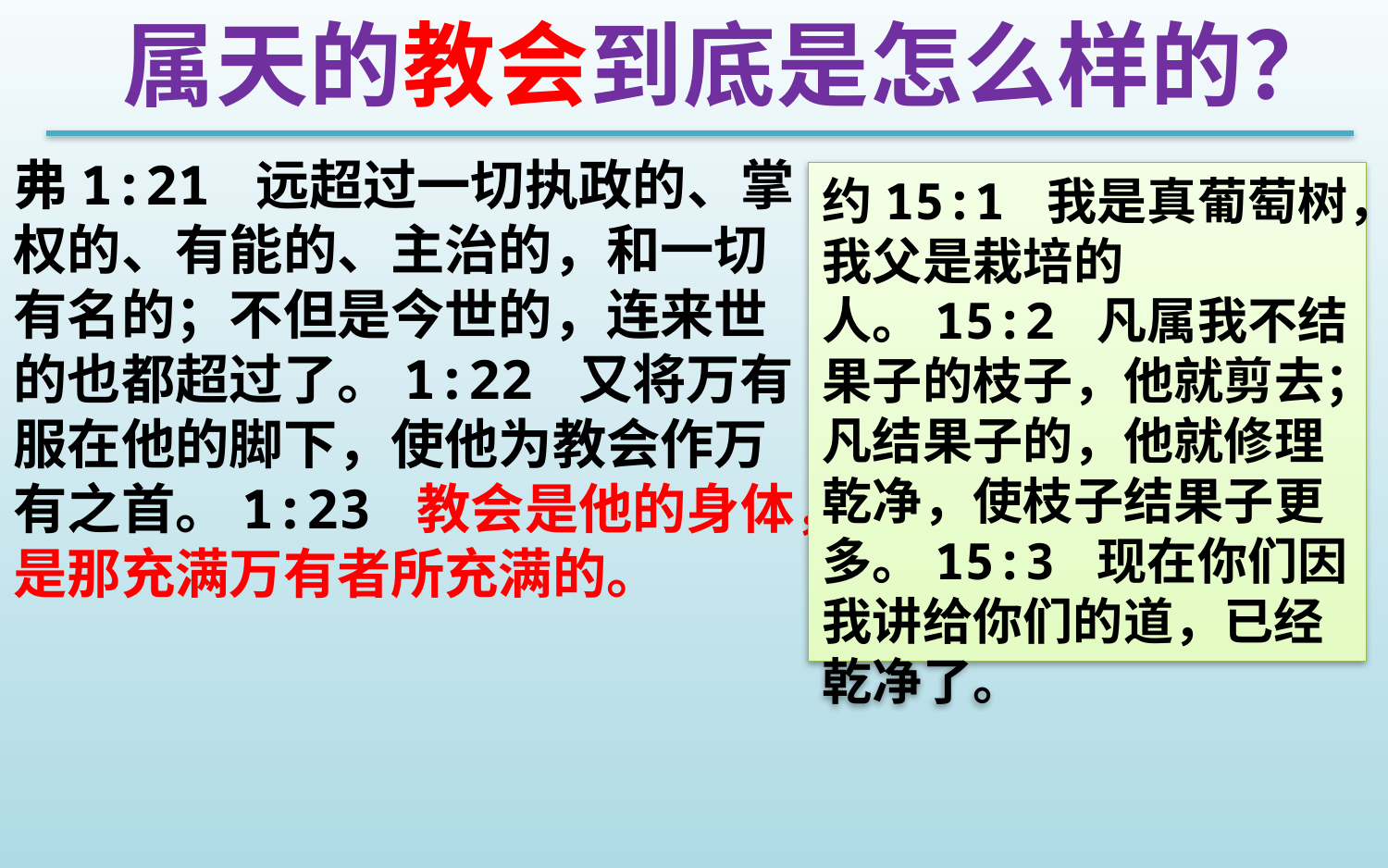

属天的教会到底是怎么样的？
弗1:21 远超过一切执政的、掌权的、有能的、主治的，和一切有名的；不但是今世的，连来世的也都超过了。1:22 又将万有服在他的脚下，使他为教会作万有之首。1:23 教会是他的身体，是那充满万有者所充满的。
约15:1 我是真葡萄树，我父是栽培的人。15:2 凡属我不结果子的枝子，他就剪去；凡结果子的，他就修理乾净，使枝子结果子更多。15:3 现在你们因我讲给你们的道，已经乾净了。